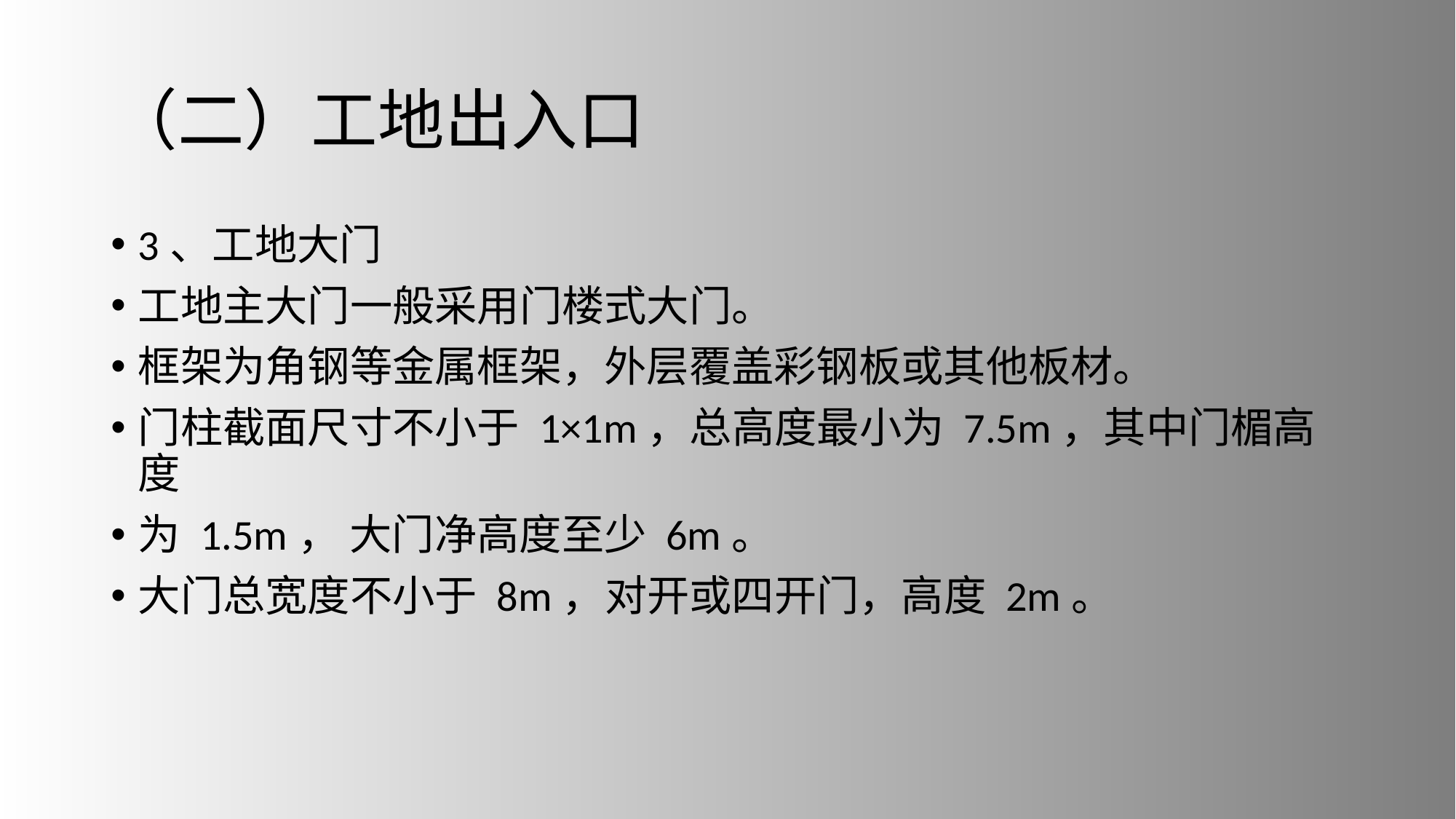

# （二）工地出入口
3、工地大门
工地主大门一般采用门楼式大门。
框架为角钢等金属框架，外层覆盖彩钢板或其他板材。
门柱截面尺寸不小于 1×1m，总高度最小为 7.5m，其中门楣高度
为 1.5m， 大门净高度至少 6m。
大门总宽度不小于 8m，对开或四开门，高度 2m。